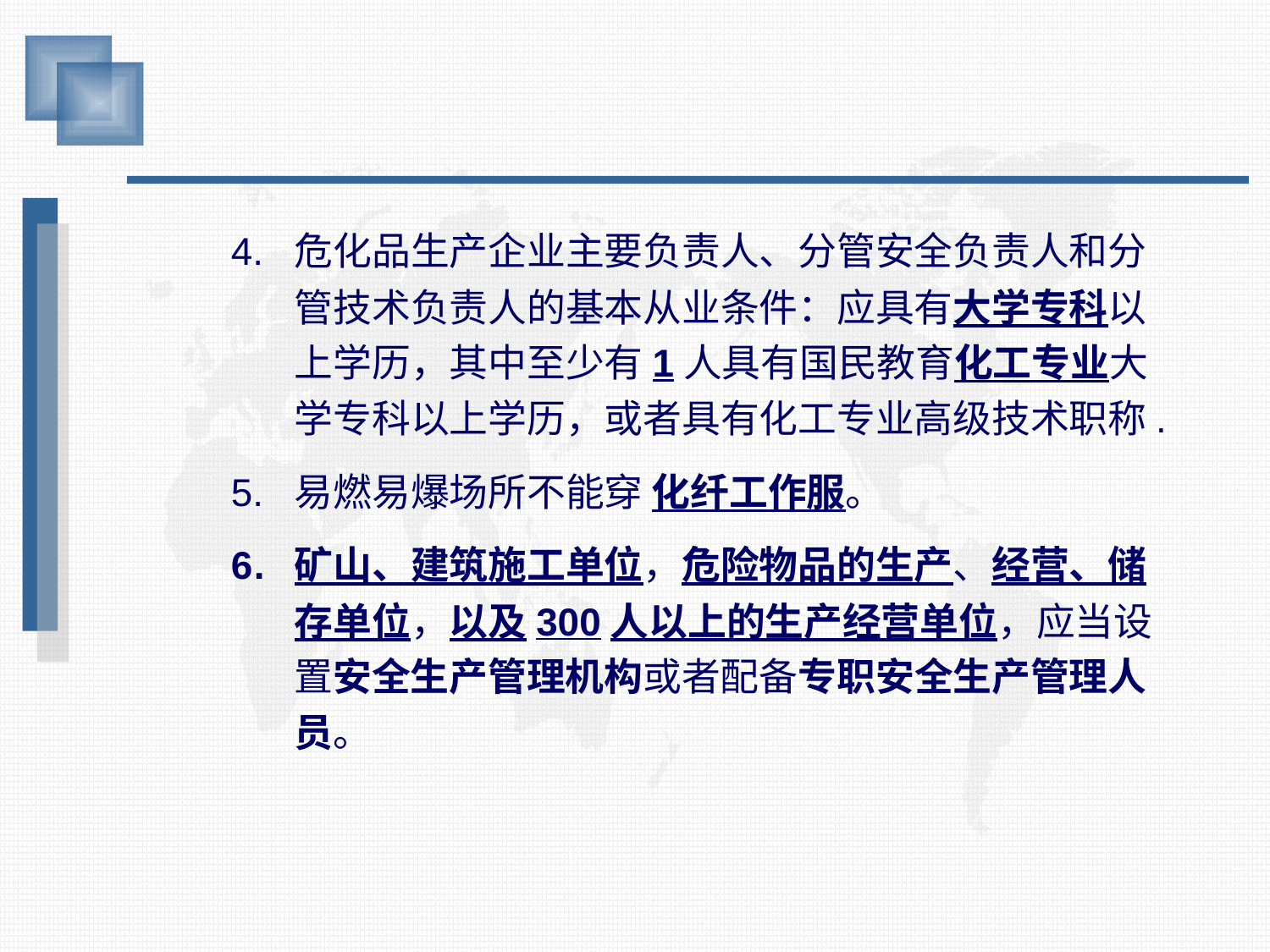

危化品生产企业主要负责人、分管安全负责人和分管技术负责人的基本从业条件：应具有大学专科以上学历，其中至少有1人具有国民教育化工专业大学专科以上学历，或者具有化工专业高级技术职称.
易燃易爆场所不能穿 化纤工作服。
矿山、建筑施工单位，危险物品的生产、经营、储存单位，以及300人以上的生产经营单位，应当设置安全生产管理机构或者配备专职安全生产管理人员。